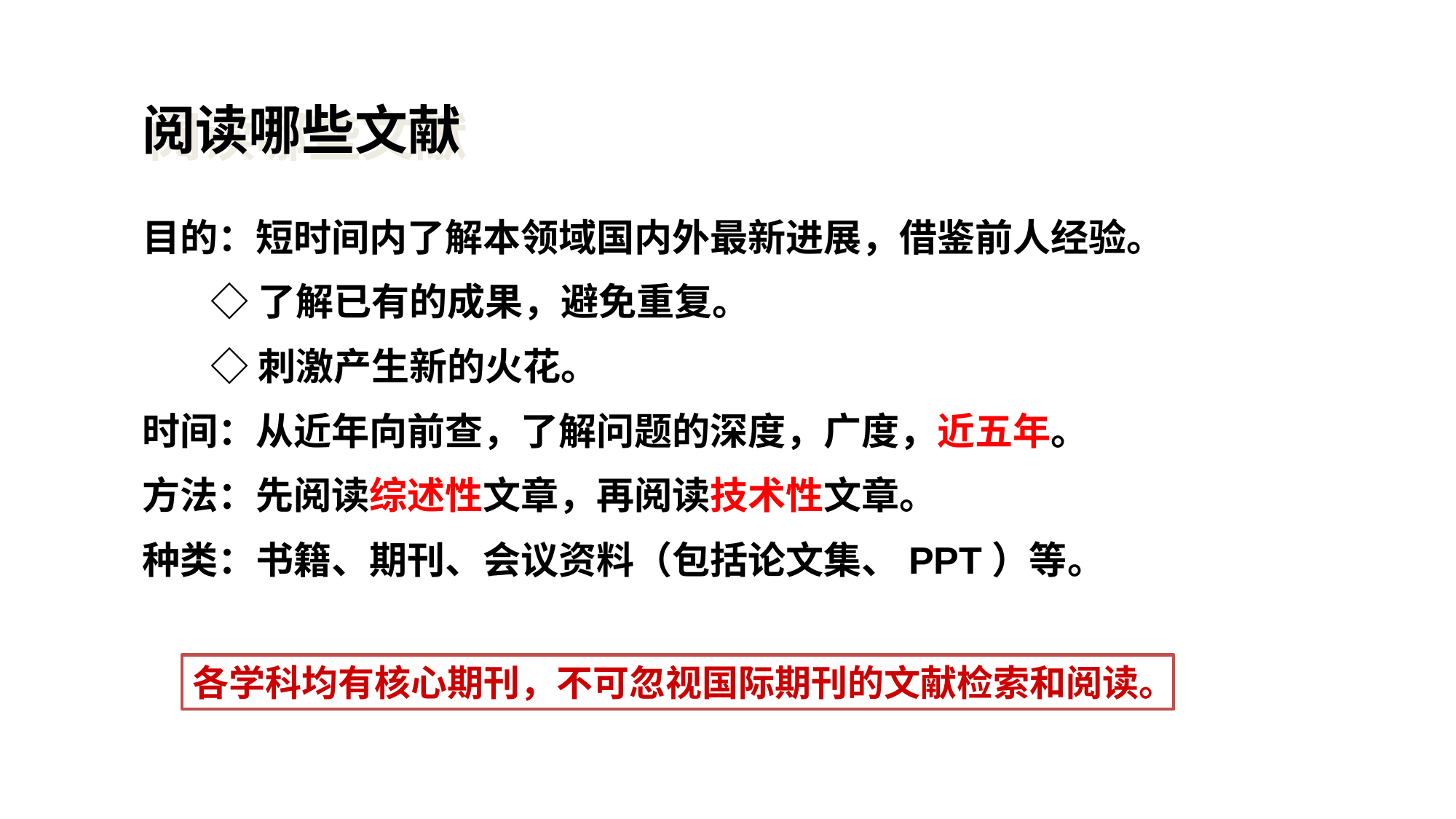

阅读哪些文献

目的：短时间内了解本领域国内外最新进展，借鉴前人经验。
        ◇了解已有的成果，避免重复。
        ◇刺激产生新的火花。
时间：从近年向前查，了解问题的深度，广度，近五年。
方法：先阅读综述性文章，再阅读技术性文章。
种类：书籍、期刊、会议资料（包括论文集、PPT）等。

各学科均有核心期刊，不可忽视国际期刊的文献检索和阅读。